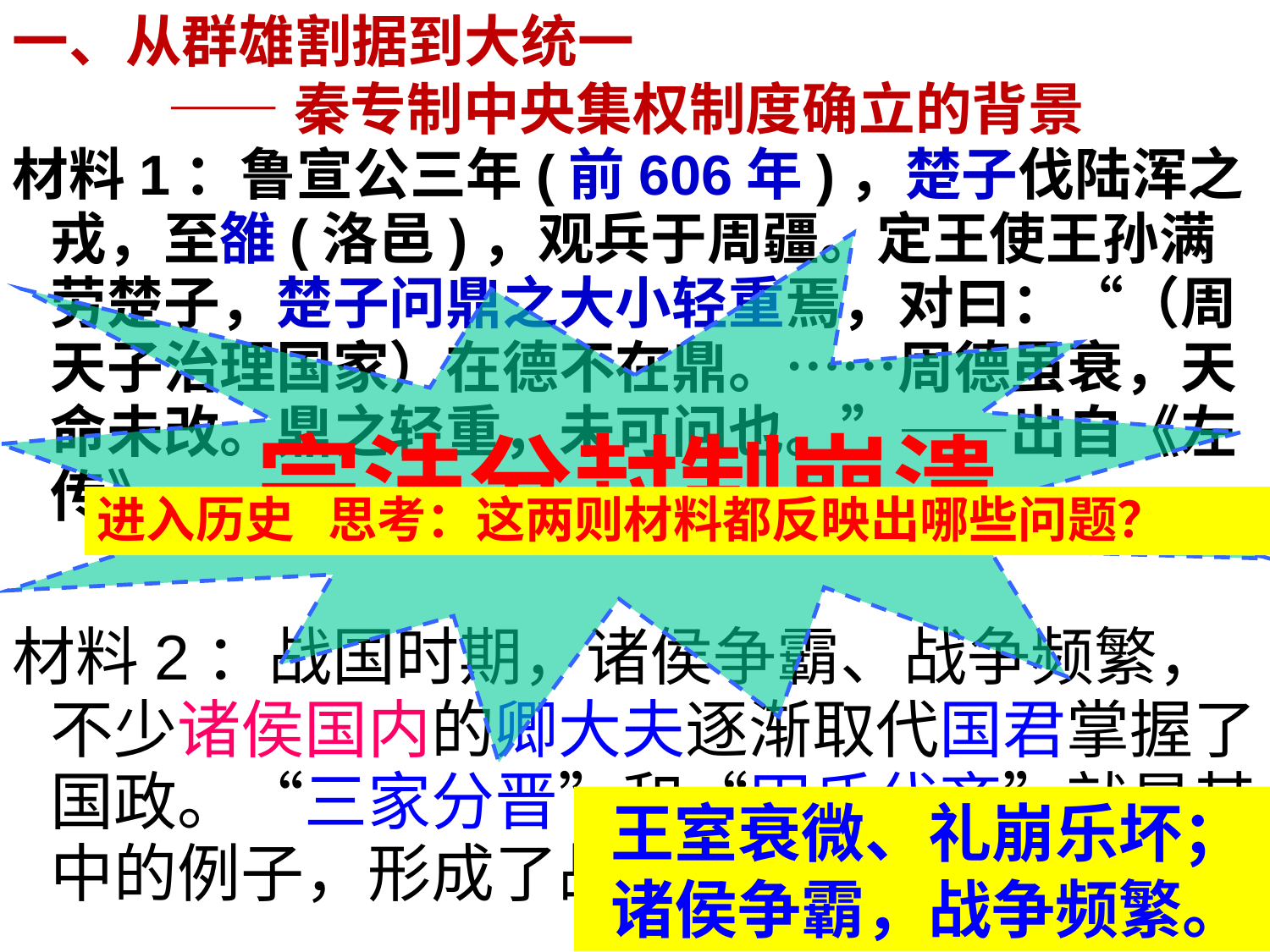

一、从群雄割据到大统一
            ——秦专制中央集权制度确立的背景
# 材料1：鲁宣公三年(前606年)，楚子伐陆浑之戎，至雒(洛邑)，观兵于周疆。定王使王孙满劳楚子，楚子问鼎之大小轻重焉，对曰：“（周天子治理国家）在德不在鼎。……周德虽衰，天命未改。鼎之轻重，未可问也。”——出自《左传》

材料2：战国时期，诸侯争霸、战争频繁，不少诸侯国内的卿大夫逐渐取代国君掌握了国政。“三家分晋”和“田氏代齐”就是其中的例子，形成了战国七雄争霸的格局。
宗法分封制崩溃
进入历史   思考：这两则材料都反映出哪些问题？
王室衰微、礼崩乐坏；诸侯争霸，战争频繁。